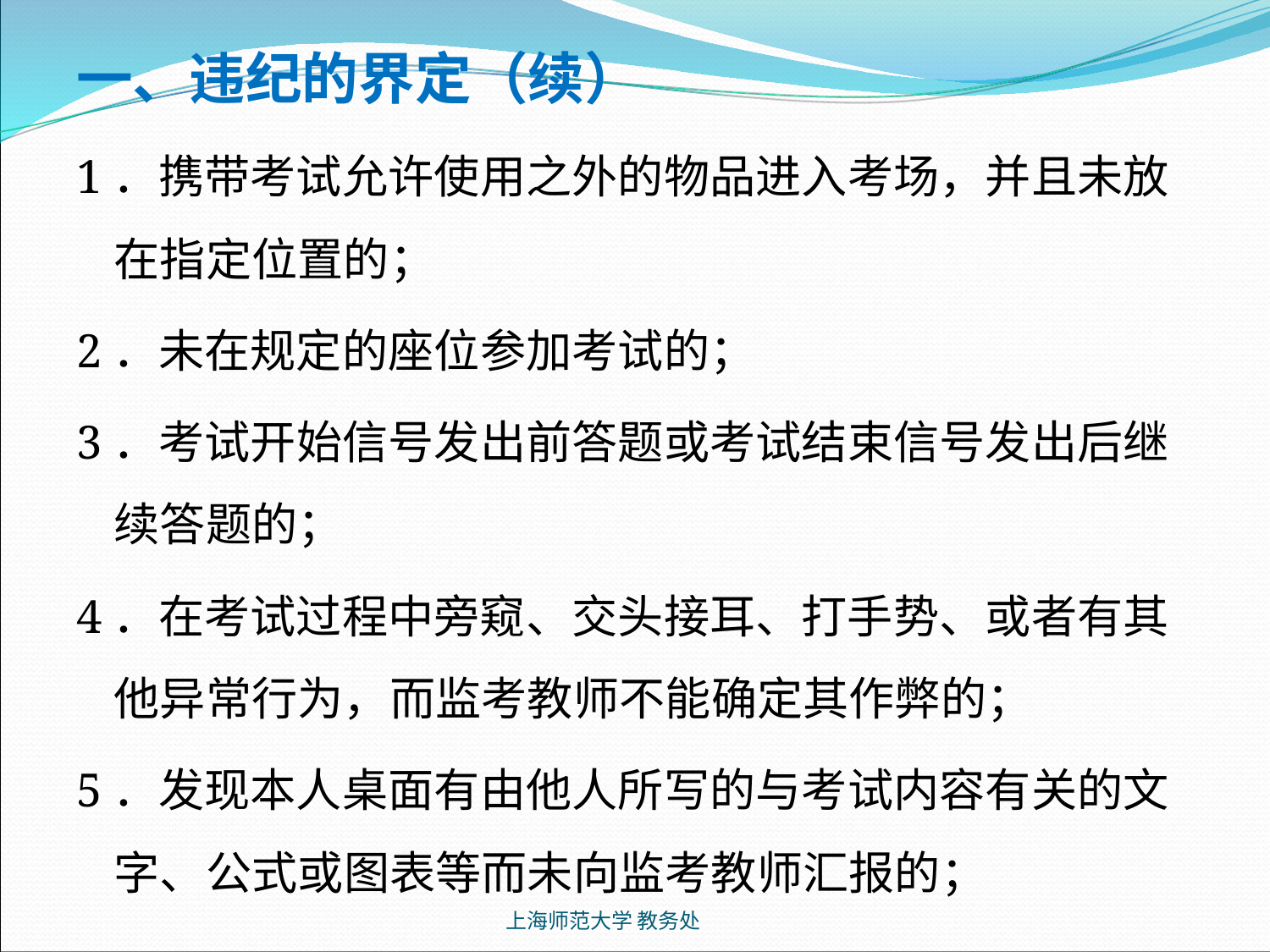

一、违纪的界定（续）
1．携带考试允许使用之外的物品进入考场，并且未放在指定位置的；
2．未在规定的座位参加考试的；
3．考试开始信号发出前答题或考试结束信号发出后继续答题的；
4．在考试过程中旁窥、交头接耳、打手势、或者有其他异常行为，而监考教师不能确定其作弊的；
5．发现本人桌面有由他人所写的与考试内容有关的文字、公式或图表等而未向监考教师汇报的；

上海师范大学 教务处
17